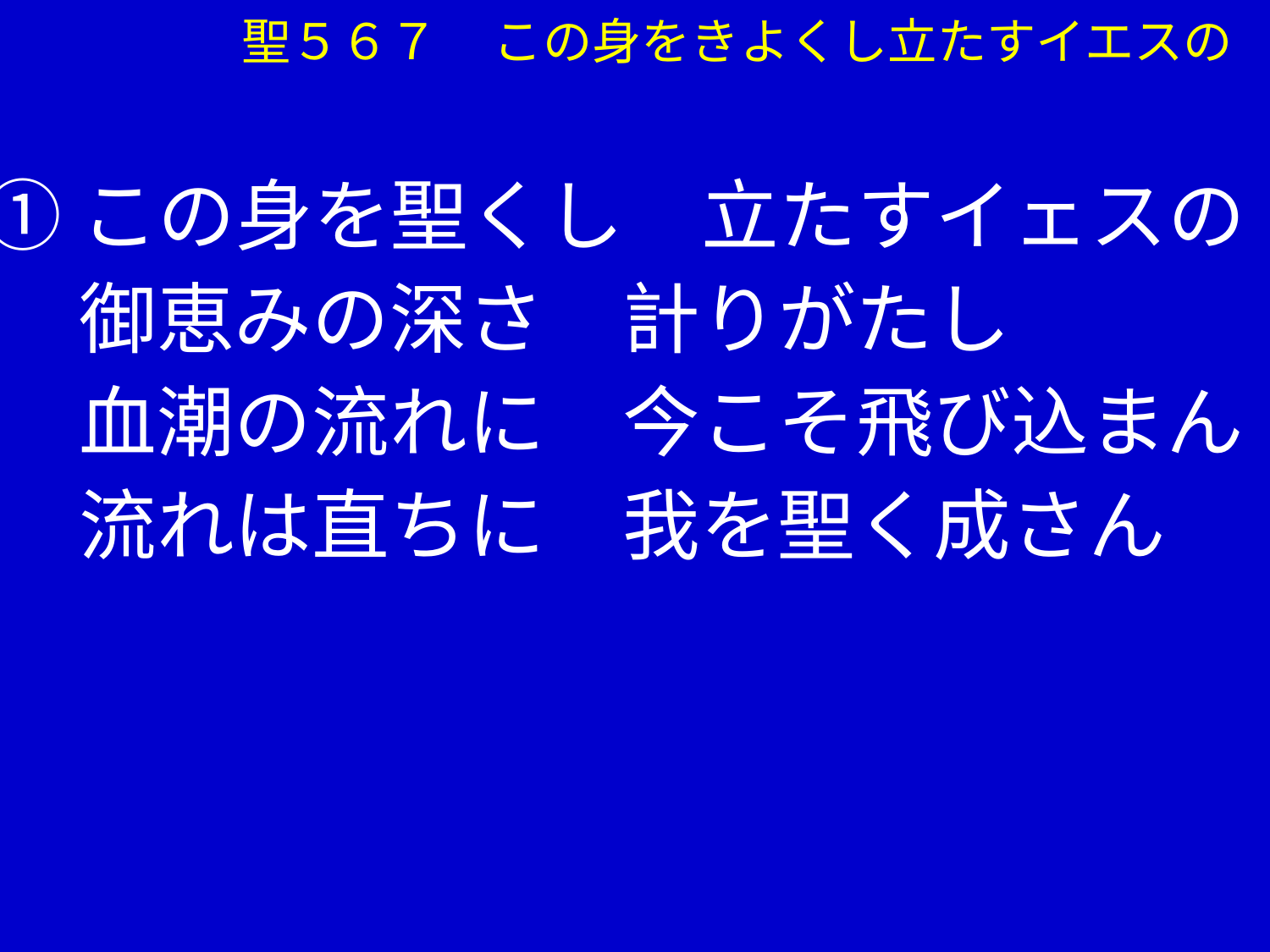

聖５６７     この身をきよくし立たすイエスの
①この身を聖くし　立たすイェスの
　 御恵みの深さ　計りがたし
　 血潮の流れに　今こそ飛び込まん
　 流れは直ちに　我を聖く成さん